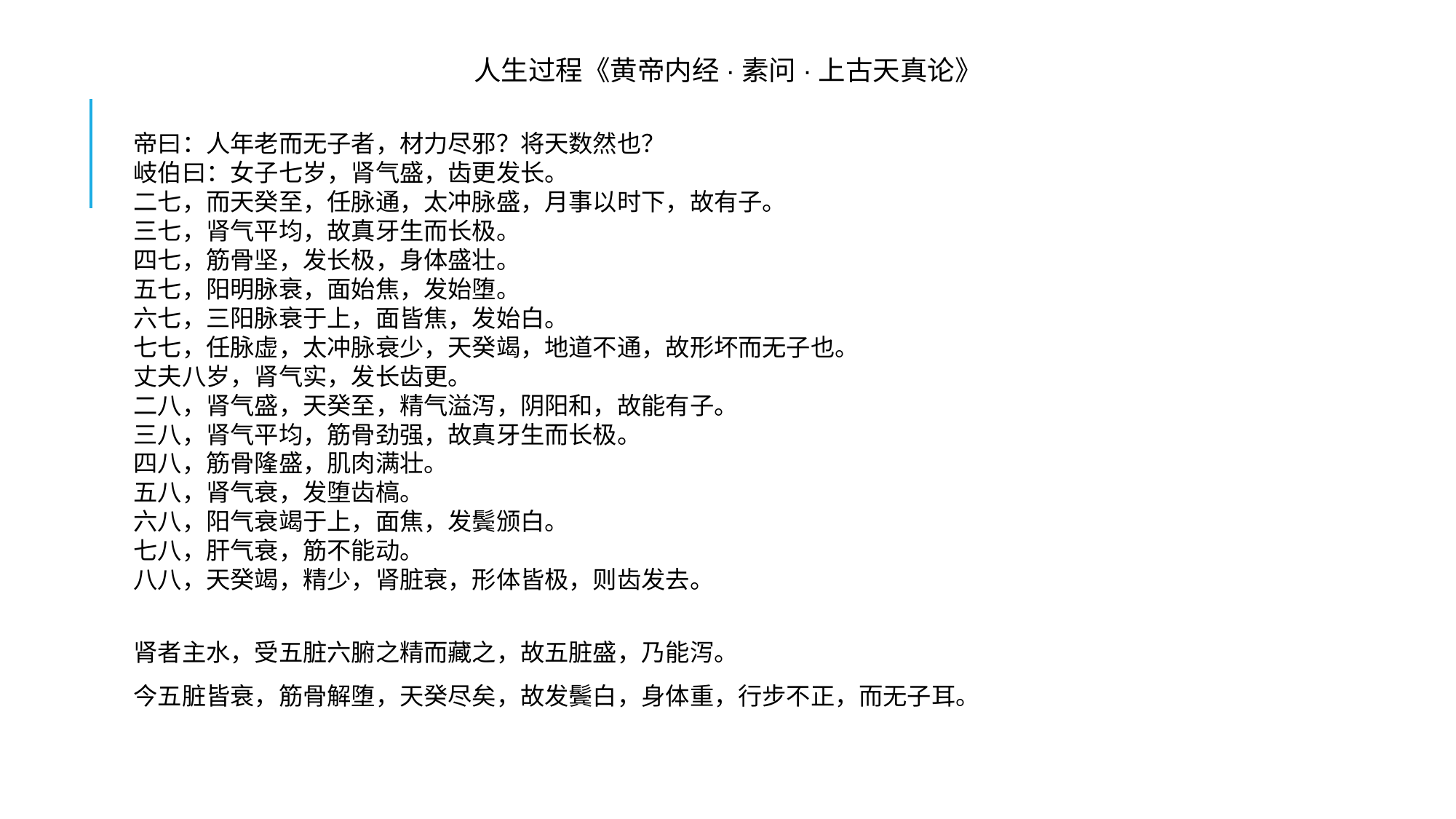

人生过程《黄帝内经·素问·上古天真论》
帝曰：人年老而无子者，材力尽邪？将天数然也？
岐伯曰：女子七岁，肾气盛，齿更发长。
二七，而天癸至，任脉通，太冲脉盛，月事以时下，故有子。
三七，肾气平均，故真牙生而长极。
四七，筋骨坚，发长极，身体盛壮。
五七，阳明脉衰，面始焦，发始堕。
六七，三阳脉衰于上，面皆焦，发始白。
七七，任脉虚，太冲脉衰少，天癸竭，地道不通，故形坏而无子也。
丈夫八岁，肾气实，发长齿更。
二八，肾气盛，天癸至，精气溢泻，阴阳和，故能有子。
三八，肾气平均，筋骨劲强，故真牙生而长极。
四八，筋骨隆盛，肌肉满壮。
五八，肾气衰，发堕齿槁。
六八，阳气衰竭于上，面焦，发鬓颁白。
七八，肝气衰，筋不能动。
八八，天癸竭，精少，肾脏衰，形体皆极，则齿发去。

肾者主水，受五脏六腑之精而藏之，故五脏盛，乃能泻。
今五脏皆衰，筋骨解堕，天癸尽矣，故发鬓白，身体重，行步不正，而无子耳。